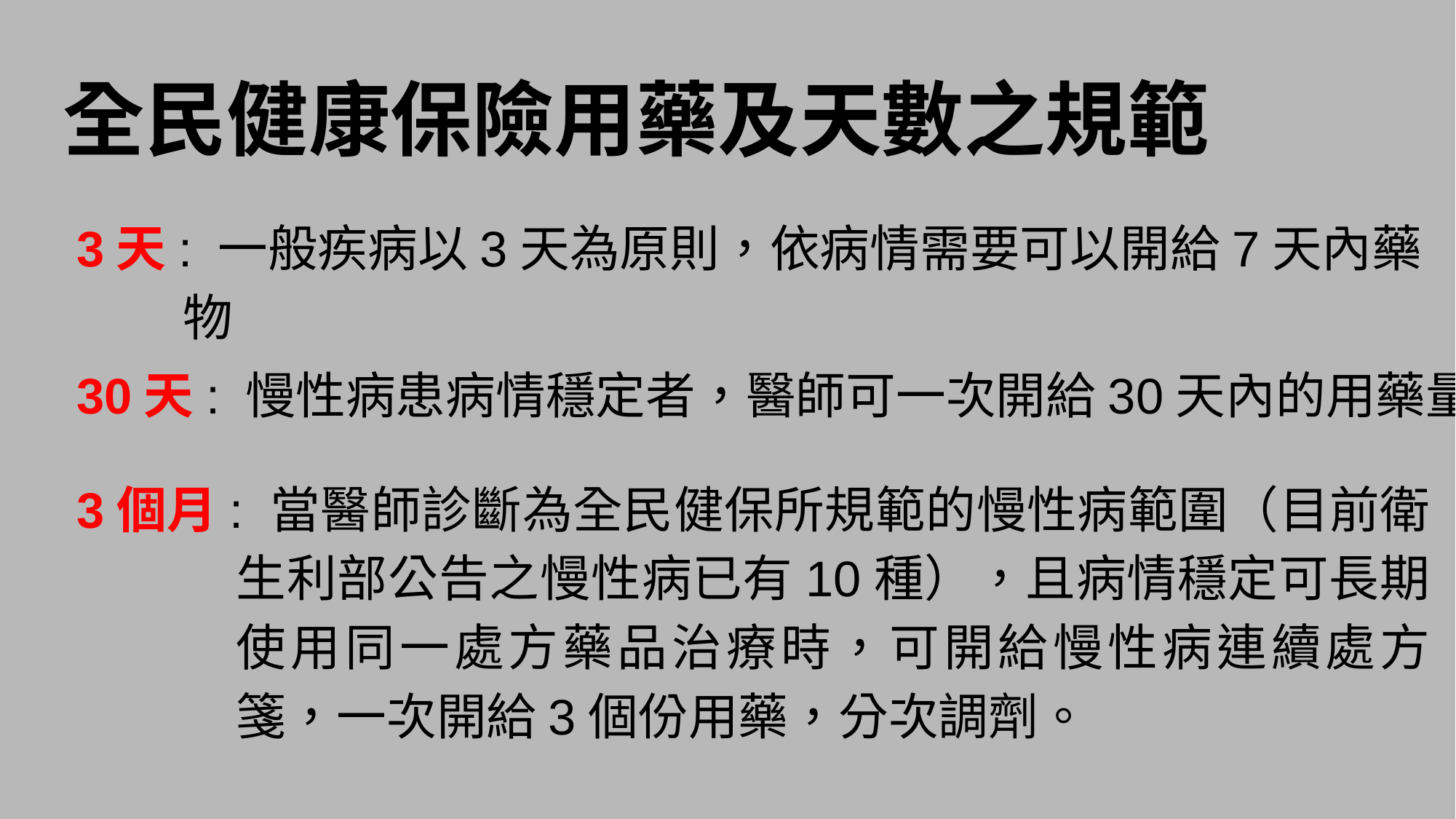

全民健康保險用藥及天數之規範
3天: 一般疾病以3天為原則，依病情需要可以開給7天內藥物
30天: 慢性病患病情穩定者，醫師可一次開給30天內的用藥量
3個月: 當醫師診斷為全民健保所規範的慢性病範圍（目前衛生利部公告之慢性病已有10種），且病情穩定可長期使用同一處方藥品治療時，可開給慢性病連續處方箋，一次開給3個份用藥，分次調劑。